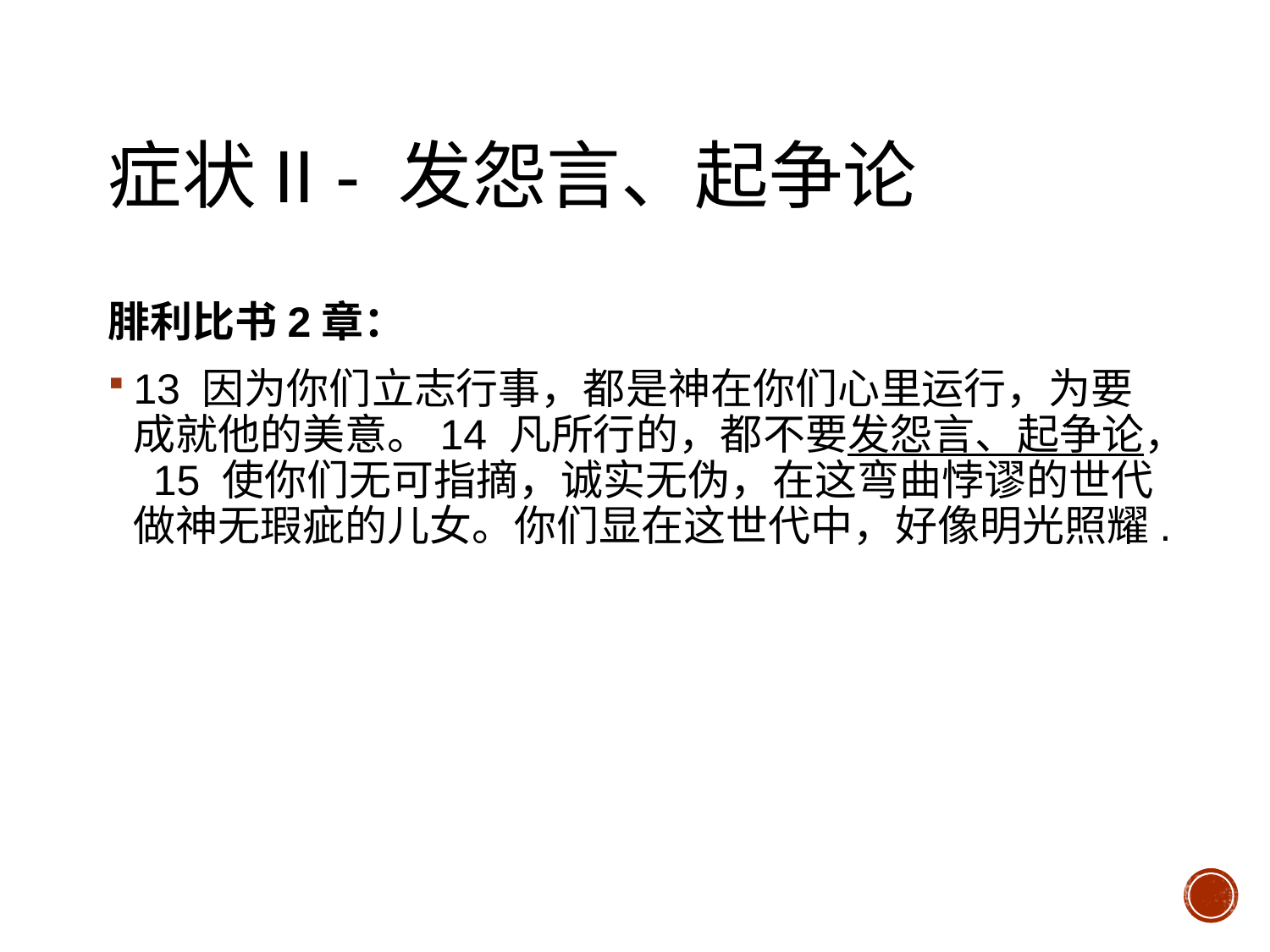

# 症状II - 发怨言、起争论
腓利比书2章：
13 因为你们立志行事，都是神在你们心里运行，为要成就他的美意。14 凡所行的，都不要发怨言、起争论， 15 使你们无可指摘，诚实无伪，在这弯曲悖谬的世代做神无瑕疵的儿女。你们显在这世代中，好像明光照耀.